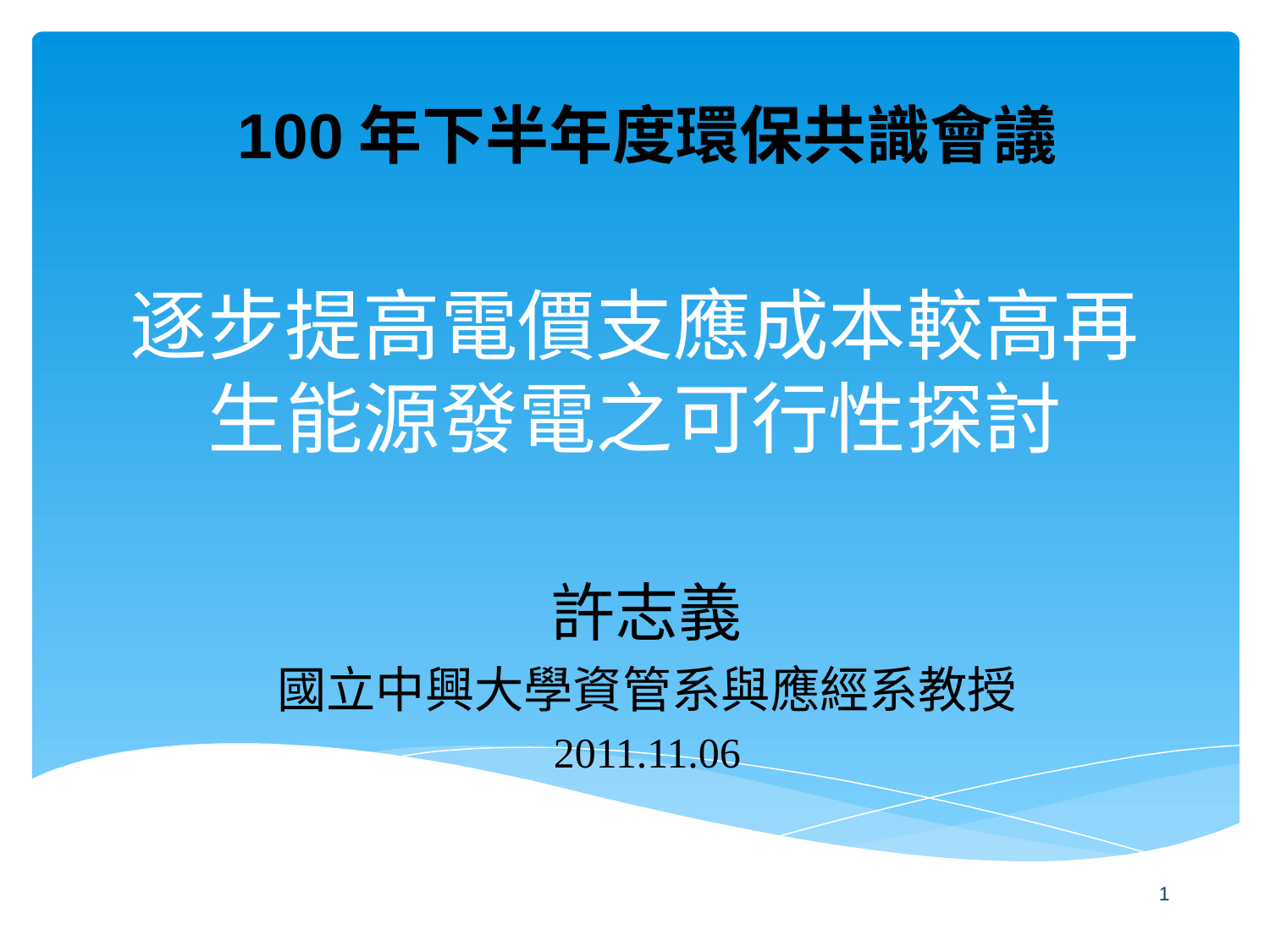

100年下半年度環保共識會議

# 逐步提高電價支應成本較高再生能源發電之可行性探討
許志義
國立中興大學資管系與應經系教授
2011.11.06
1